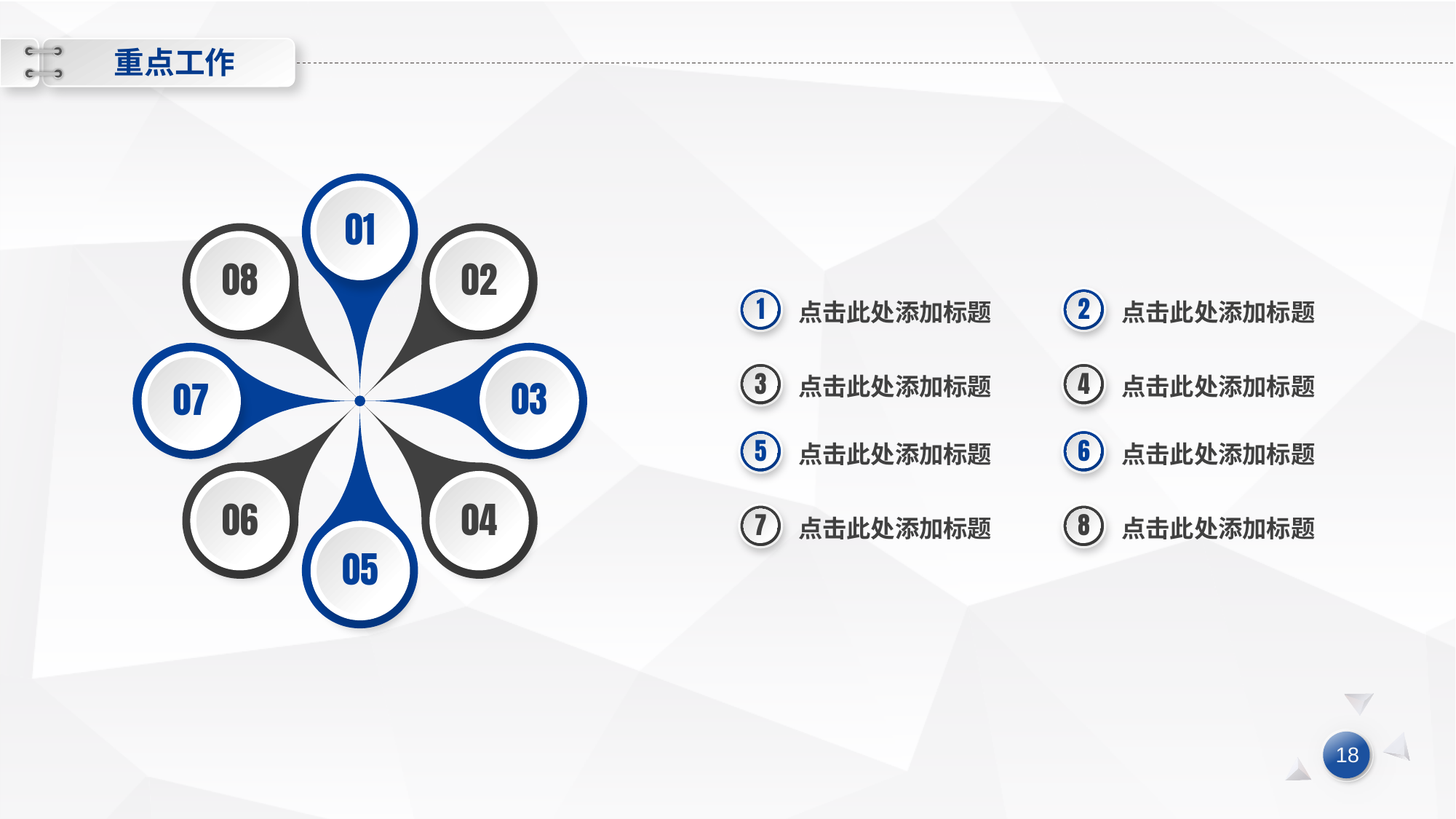

重点工作

01

08
02

03
07

06
04
05
点击此处添加标题
点击此处添加标题

1

2
点击此处添加标题
点击此处添加标题

3

4
点击此处添加标题
点击此处添加标题

5

6
点击此处添加标题
点击此处添加标题

7

8
18